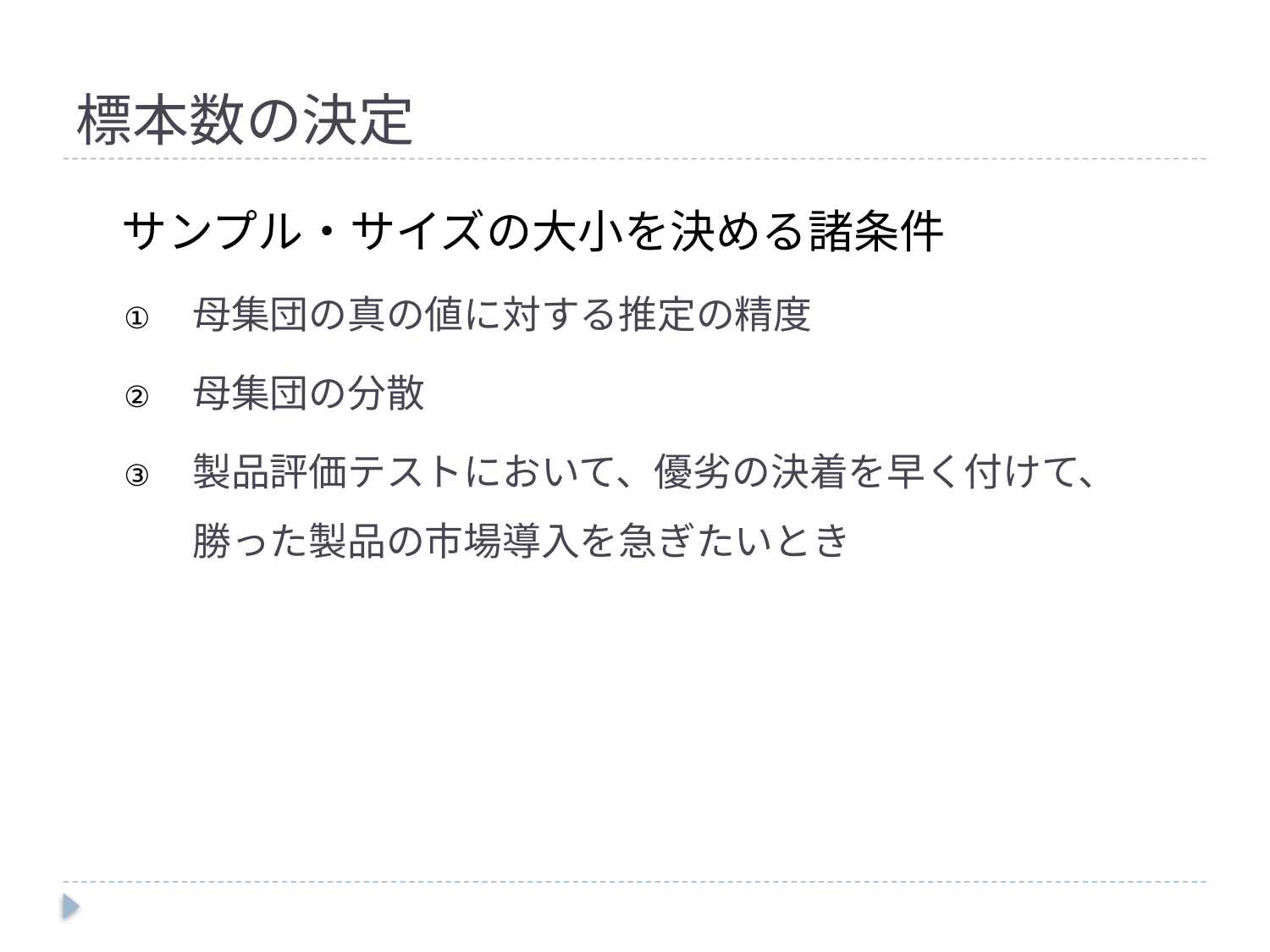

# 標本数の決定
　サンプル・サイズの大小を決める諸条件
母集団の真の値に対する推定の精度
母集団の分散
製品評価テストにおいて、優劣の決着を早く付けて、勝った製品の市場導入を急ぎたいとき